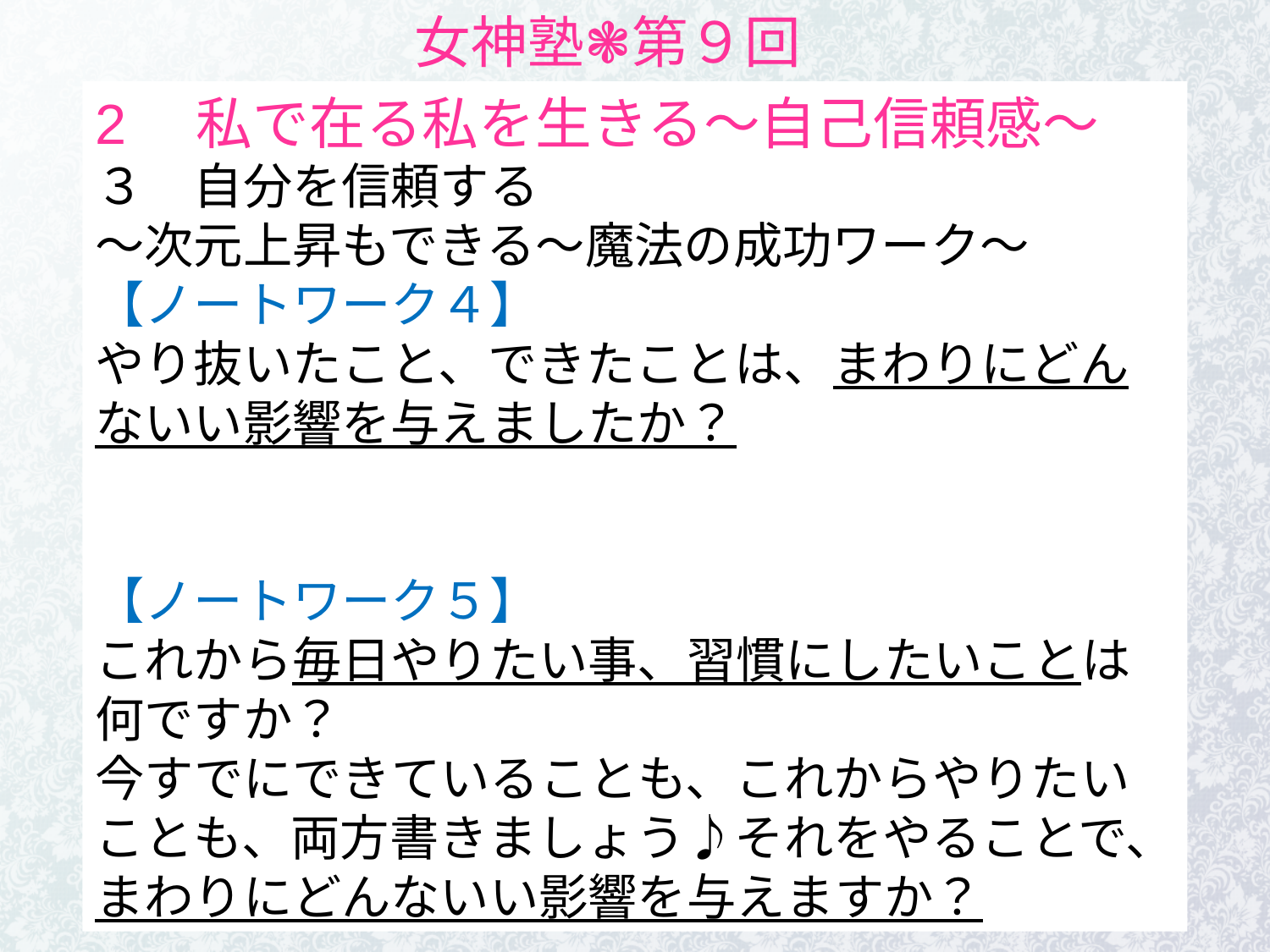

女神塾❃第９回
2　私で在る私を生きる～自己信頼感～
３　自分を信頼する
～次元上昇もできる～魔法の成功ワーク～
【ノートワーク４】
やり抜いたこと、できたことは、まわりにどんないい影響を与えましたか？

【ノートワーク５】
これから毎日やりたい事、習慣にしたいことは何ですか？
今すでにできていることも、これからやりたいことも、両方書きましょう♪それをやることで、まわりにどんないい影響を与えますか？